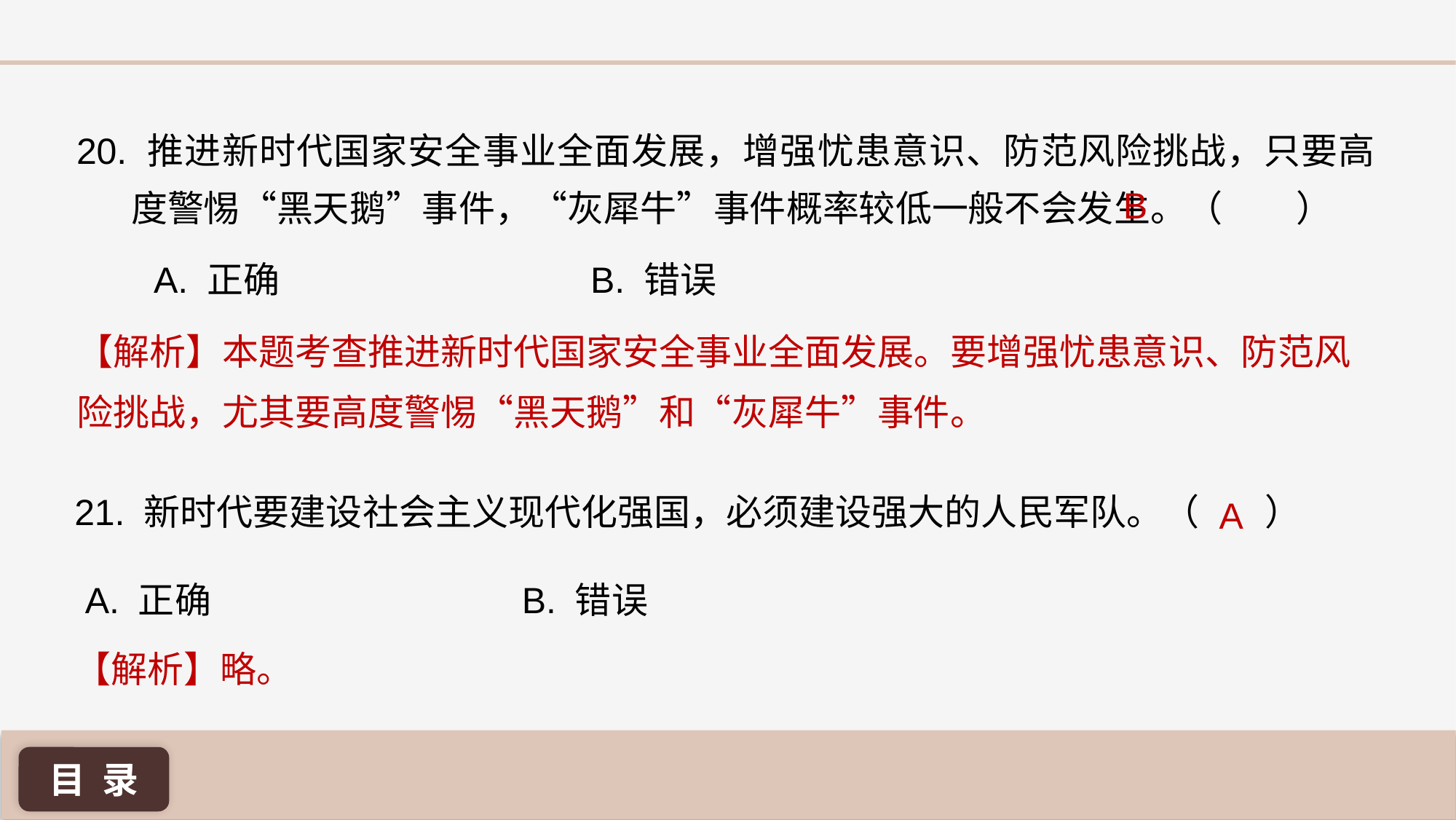

20. 推进新时代国家安全事业全面发展，增强忧患意识、防范风险挑战，只要高度警惕“黑天鹅”事件，“灰犀牛”事件概率较低一般不会发生。（         ）
B
A. 正确 			B. 错误
【解析】本题考查推进新时代国家安全事业全面发展。要增强忧患意识、防范风险挑战，尤其要高度警惕“黑天鹅”和“灰犀牛”事件。
21. 新时代要建设社会主义现代化强国，必须建设强大的人民军队。（        ）
A
A. 正确 			B. 错误
【解析】略。